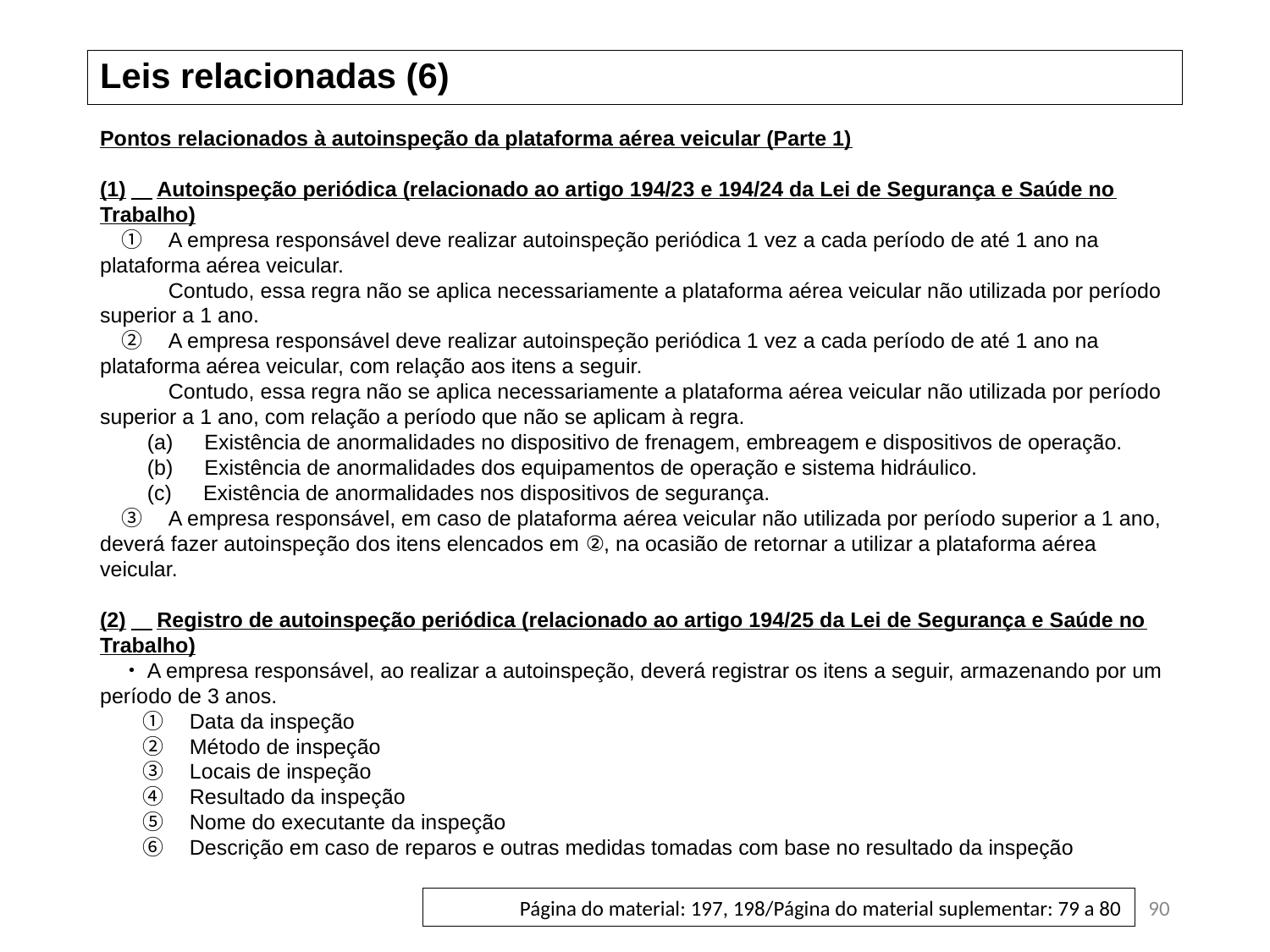

# Leis relacionadas (6)
Pontos relacionados à autoinspeção da plataforma aérea veicular (Parte 1)

(1)　Autoinspeção periódica (relacionado ao artigo 194/23 e 194/24 da Lei de Segurança e Saúde no Trabalho)
　①　A empresa responsável deve realizar autoinspeção periódica 1 vez a cada período de até 1 ano na plataforma aérea veicular.
　　　Contudo, essa regra não se aplica necessariamente a plataforma aérea veicular não utilizada por período superior a 1 ano.
　②　A empresa responsável deve realizar autoinspeção periódica 1 vez a cada período de até 1 ano na plataforma aérea veicular, com relação aos itens a seguir.
　　　Contudo, essa regra não se aplica necessariamente a plataforma aérea veicular não utilizada por período superior a 1 ano, com relação a período que não se aplicam à regra.
　　(a)　Existência de anormalidades no dispositivo de frenagem, embreagem e dispositivos de operação.
　　(b)　Existência de anormalidades dos equipamentos de operação e sistema hidráulico.
　　(c)　Existência de anormalidades nos dispositivos de segurança.
　③　A empresa responsável, em caso de plataforma aérea veicular não utilizada por período superior a 1 ano, deverá fazer autoinspeção dos itens elencados em ②, na ocasião de retornar a utilizar a plataforma aérea veicular.

(2)　Registro de autoinspeção periódica (relacionado ao artigo 194/25 da Lei de Segurança e Saúde no Trabalho)
　・A empresa responsável, ao realizar a autoinspeção, deverá registrar os itens a seguir, armazenando por um período de 3 anos.
　　①　Data da inspeção
　　②　Método de inspeção
　　③　Locais de inspeção
　　④　Resultado da inspeção
　　⑤　Nome do executante da inspeção
　　⑥　Descrição em caso de reparos e outras medidas tomadas com base no resultado da inspeção
90
Página do material: 197, 198/Página do material suplementar: 79 a 80